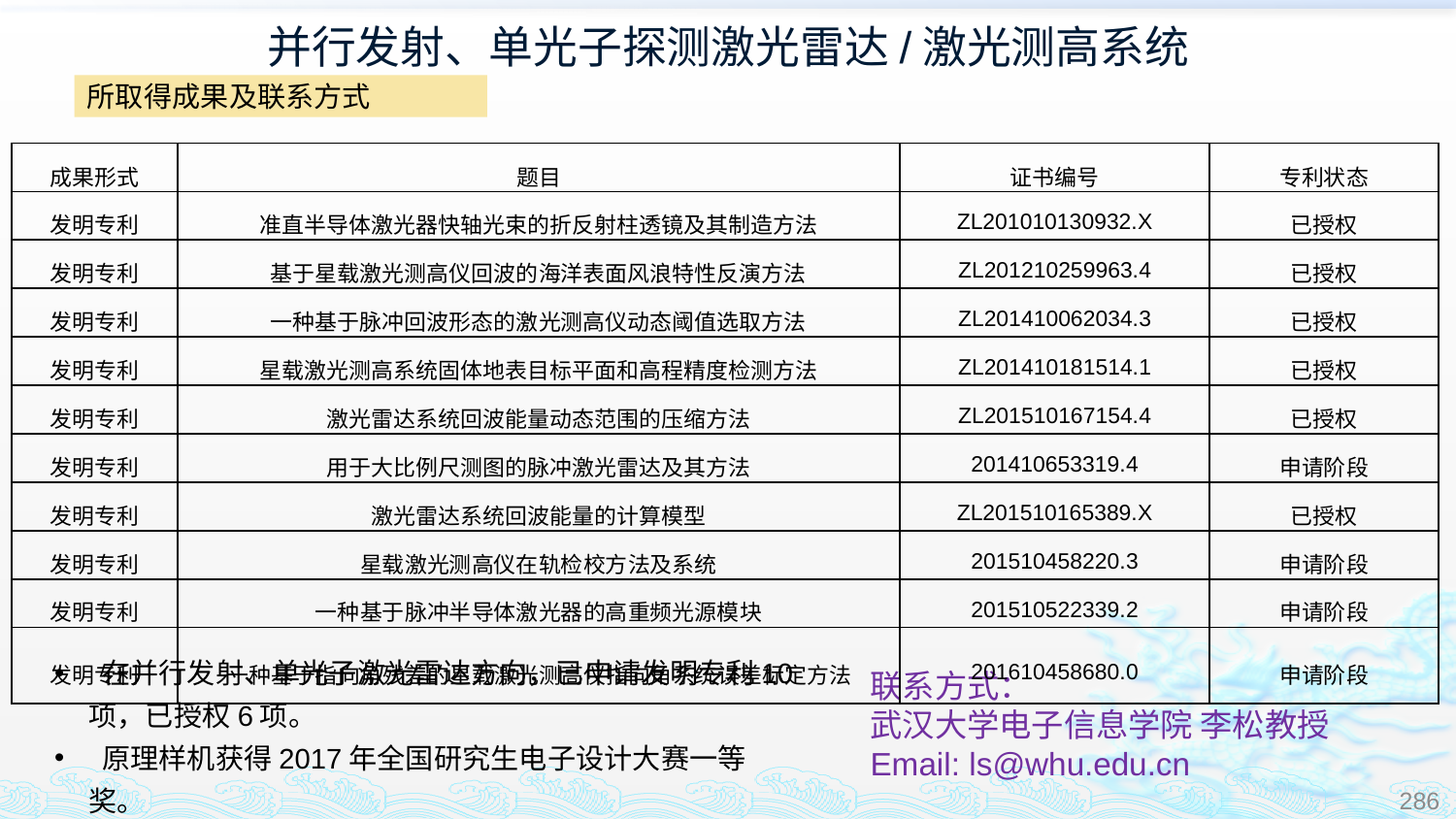

# 并行发射、单光子探测激光雷达/激光测高系统
所取得成果及联系方式
| 成果形式 | 题目 | 证书编号 | 专利状态 |
| --- | --- | --- | --- |
| 发明专利 | 准直半导体激光器快轴光束的折反射柱透镜及其制造方法 | ZL201010130932.X | 已授权 |
| 发明专利 | 基于星载激光测高仪回波的海洋表面风浪特性反演方法 | ZL201210259963.4 | 已授权 |
| 发明专利 | 一种基于脉冲回波形态的激光测高仪动态阈值选取方法 | ZL201410062034.3 | 已授权 |
| 发明专利 | 星载激光测高系统固体地表目标平面和高程精度检测方法 | ZL201410181514.1 | 已授权 |
| 发明专利 | 激光雷达系统回波能量动态范围的压缩方法 | ZL201510167154.4 | 已授权 |
| 发明专利 | 用于大比例尺测图的脉冲激光雷达及其方法 | 201410653319.4 | 申请阶段 |
| 发明专利 | 激光雷达系统回波能量的计算模型 | ZL201510165389.X | 已授权 |
| 发明专利 | 星载激光测高仪在轨检校方法及系统 | 201510458220.3 | 申请阶段 |
| 发明专利 | 一种基于脉冲半导体激光器的高重频光源模块 | 201510522339.2 | 申请阶段 |
| 发明专利 | 一种基于指向角残差的星载激光测高仪指向角系统误差标定方法 | 201610458680.0 | 申请阶段 |
 在并行发射、单光子激光雷达方向，已申请发明专利10项，已授权6项。
 原理样机获得2017年全国研究生电子设计大赛一等奖。
联系方式：
武汉大学电子信息学院 李松教授
Email: ls@whu.edu.cn
286